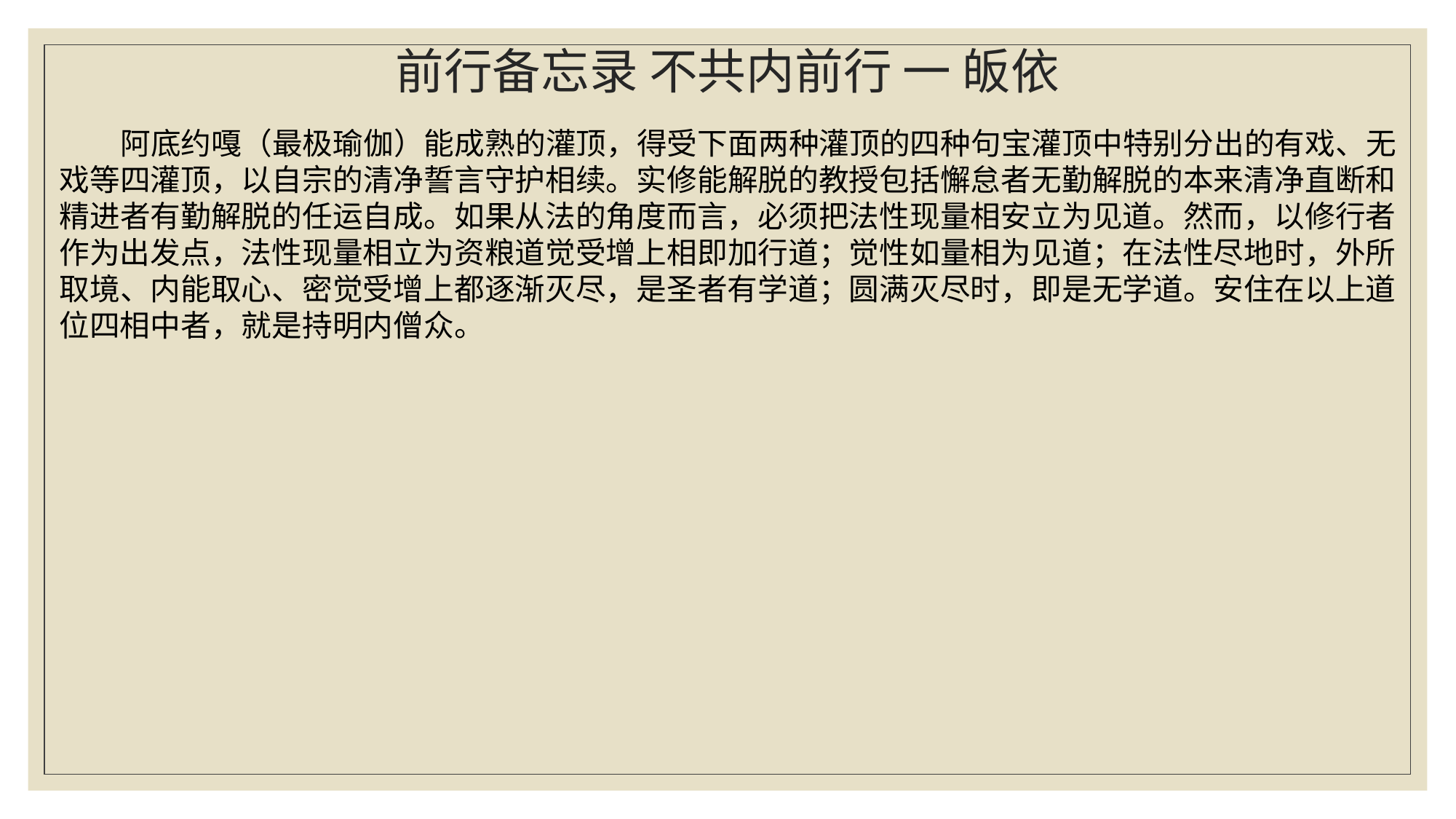

# 前行备忘录 不共内前行 一 皈依
        阿底约嘎（最极瑜伽）能成熟的灌顶，得受下面两种灌顶的四种句宝灌顶中特别分出的有戏、无戏等四灌顶，以自宗的清净誓言守护相续。实修能解脱的教授包括懈怠者无勤解脱的本来清净直断和精进者有勤解脱的任运自成。如果从法的角度而言，必须把法性现量相安立为见道。然而，以修行者作为出发点，法性现量相立为资粮道觉受增上相即加行道；觉性如量相为见道；在法性尽地时，外所取境、内能取心、密觉受增上都逐渐灭尽，是圣者有学道；圆满灭尽时，即是无学道。安住在以上道位四相中者，就是持明内僧众。